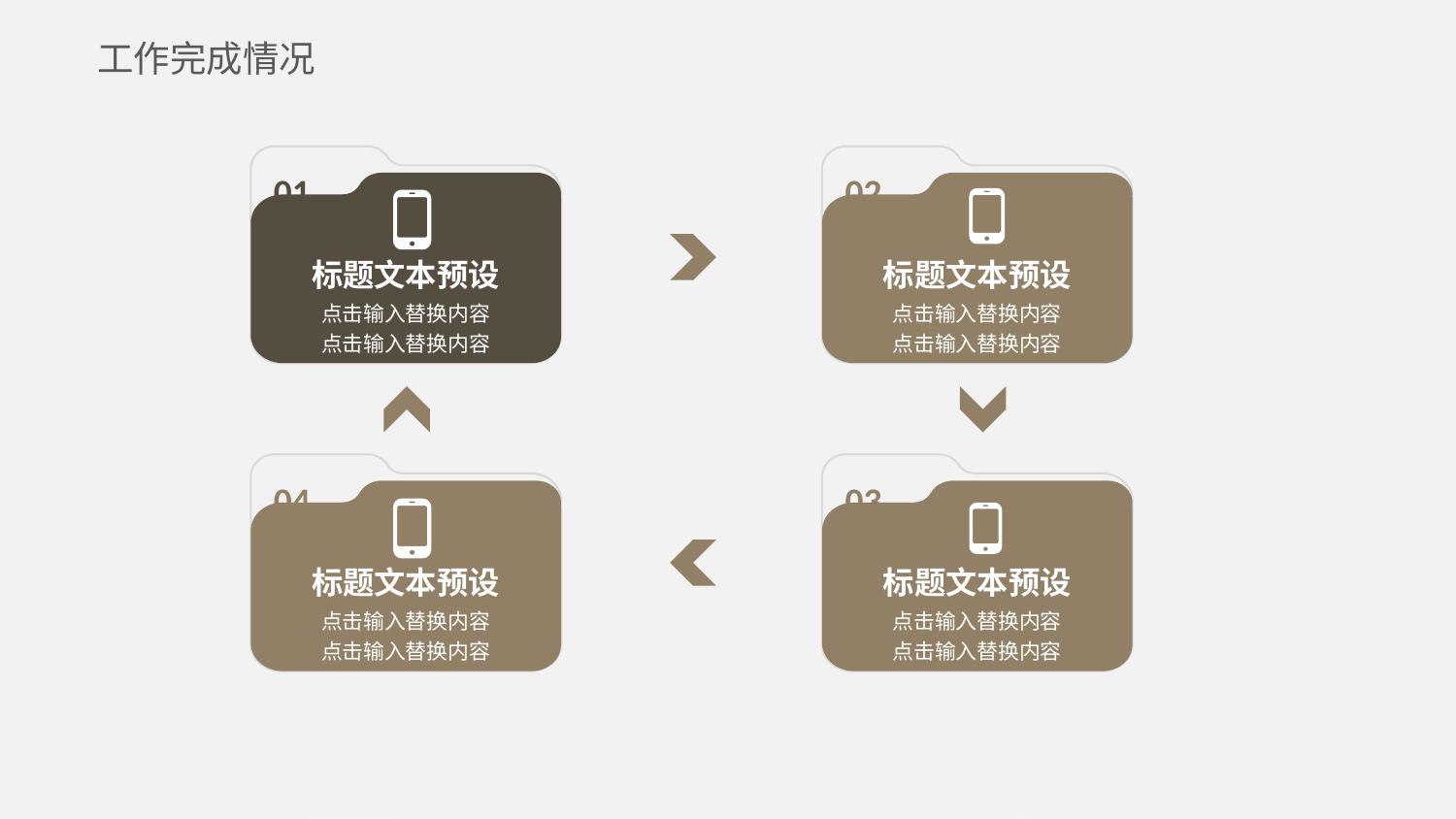

工作完成情况
01

标题文本预设
点击输入替换内容
点击输入替换内容
02

标题文本预设
点击输入替换内容
点击输入替换内容

04

标题文本预设
点击输入替换内容
点击输入替换内容
03

标题文本预设
点击输入替换内容
点击输入替换内容